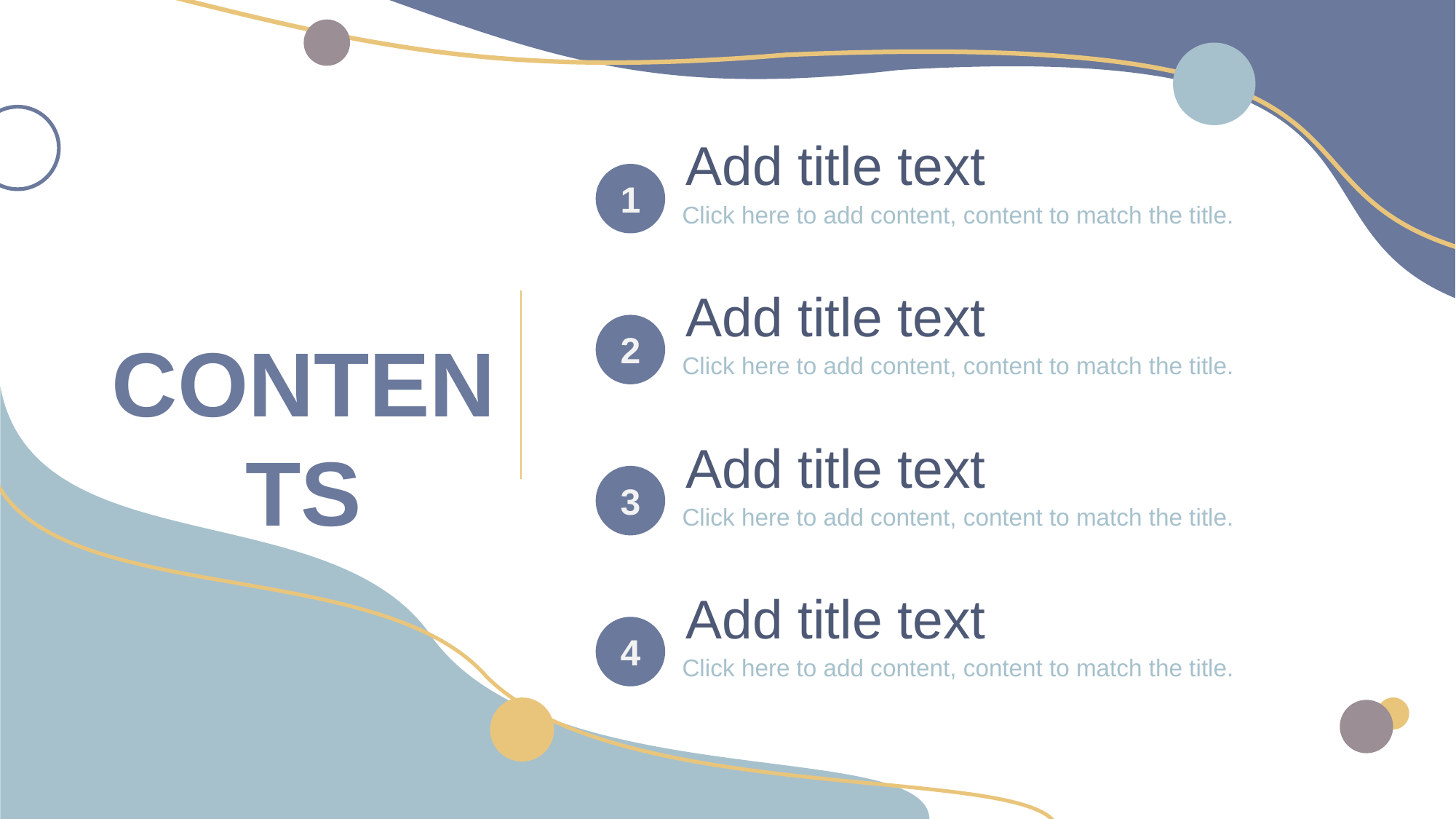

行业PPT模板http://www.1ppt.com/hangye/

Add title text

1
Click here to add content, content to match the title.
Add title text

2
CONTENTS
Click here to add content, content to match the title.

Add title text

3
Click here to add content, content to match the title.
Add title text

4
Click here to add content, content to match the title.